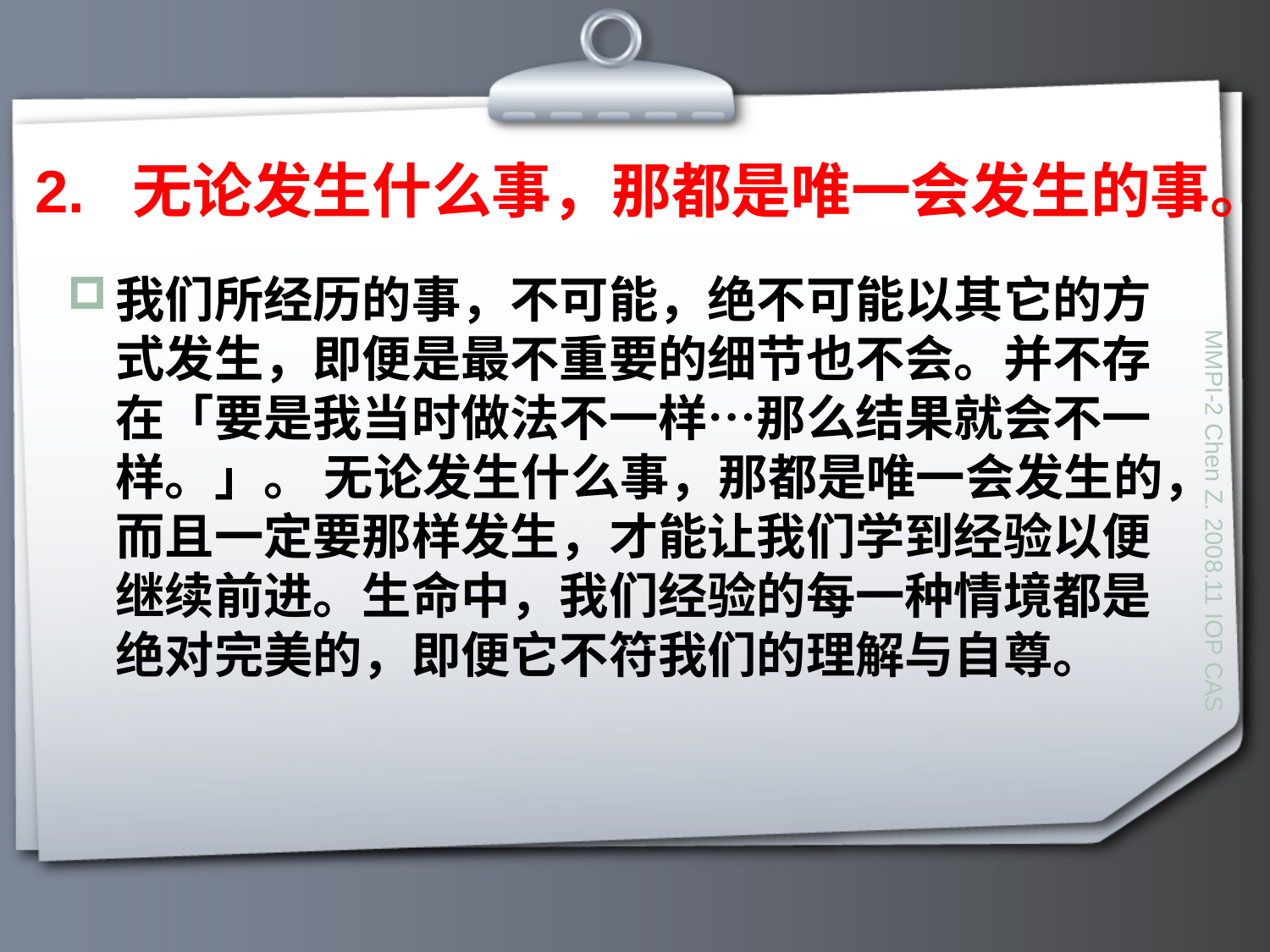

# 2.  无论发生什么事，那都是唯一会发生的事。
我们所经历的事，不可能，绝不可能以其它的方式发生，即便是最不重要的细节也不会。并不存在「要是我当时做法不一样…那么结果就会不一样。」。 无论发生什么事，那都是唯一会发生的，而且一定要那样发生，才能让我们学到经验以便继续前进。生命中，我们经验的每一种情境都是绝对完美的，即便它不符我们的理解与自尊。